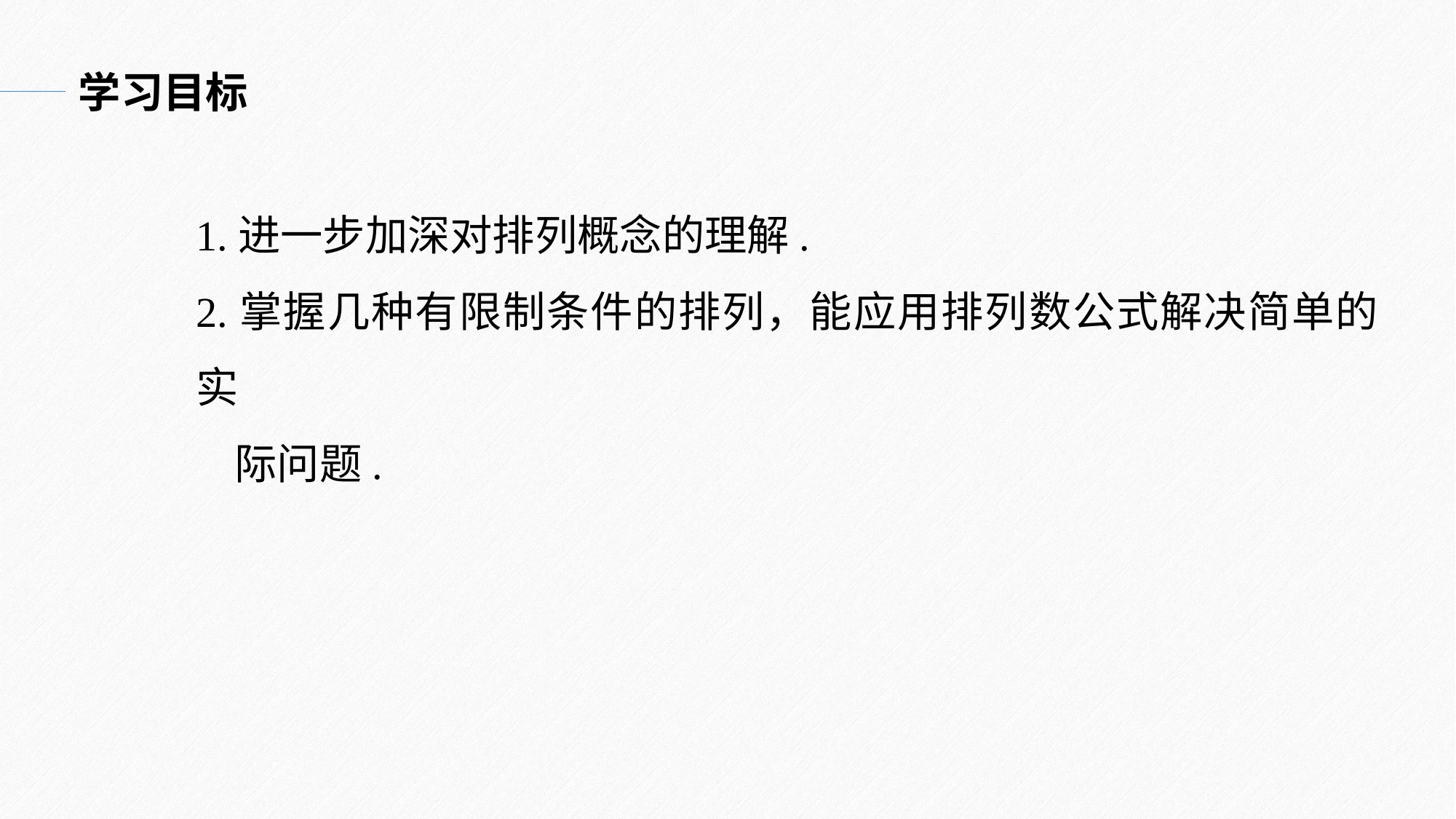

学习目标
1.进一步加深对排列概念的理解.
2.掌握几种有限制条件的排列，能应用排列数公式解决简单的实
   际问题.